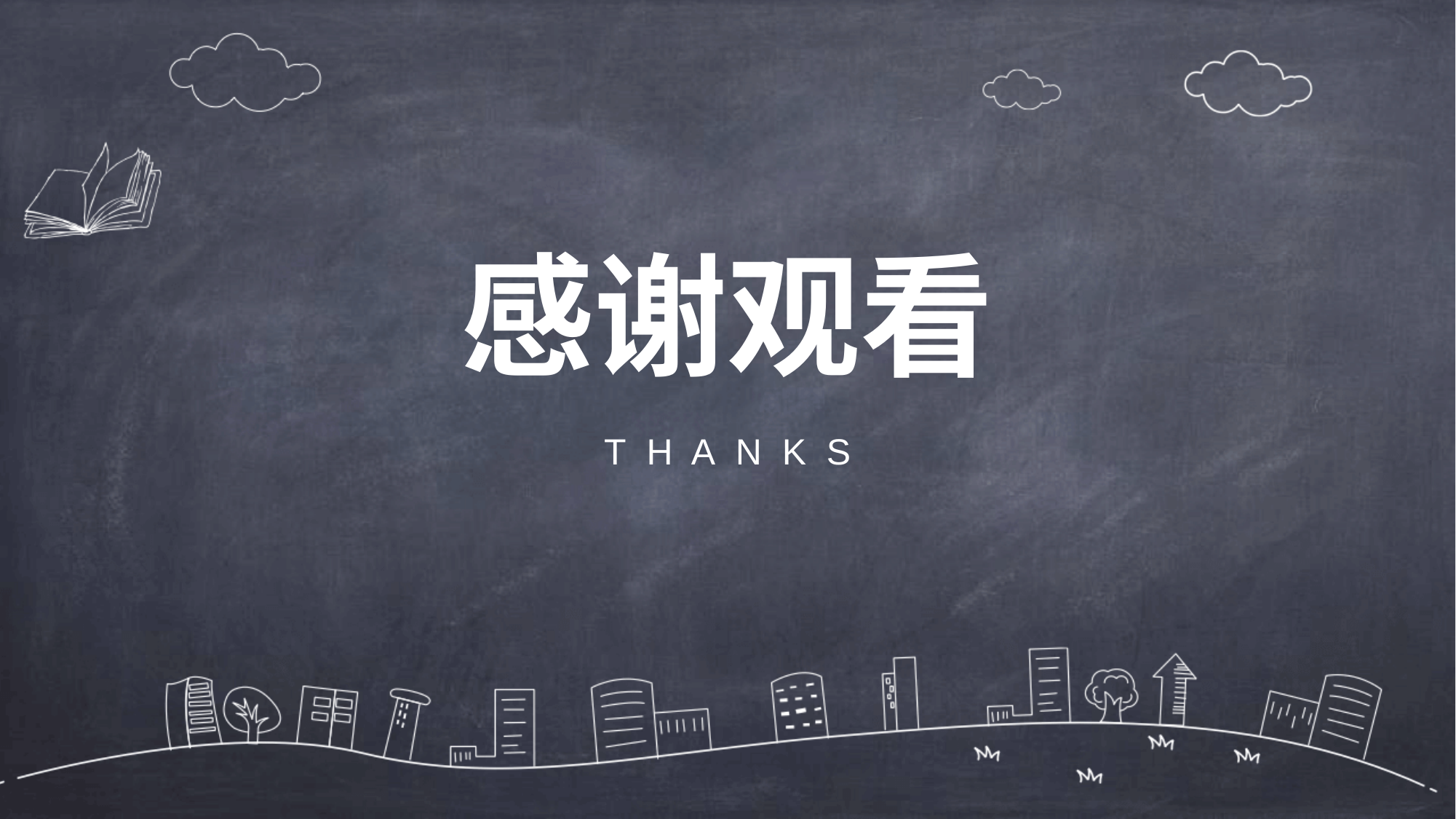

感谢观看
T  H  A  N  K  S